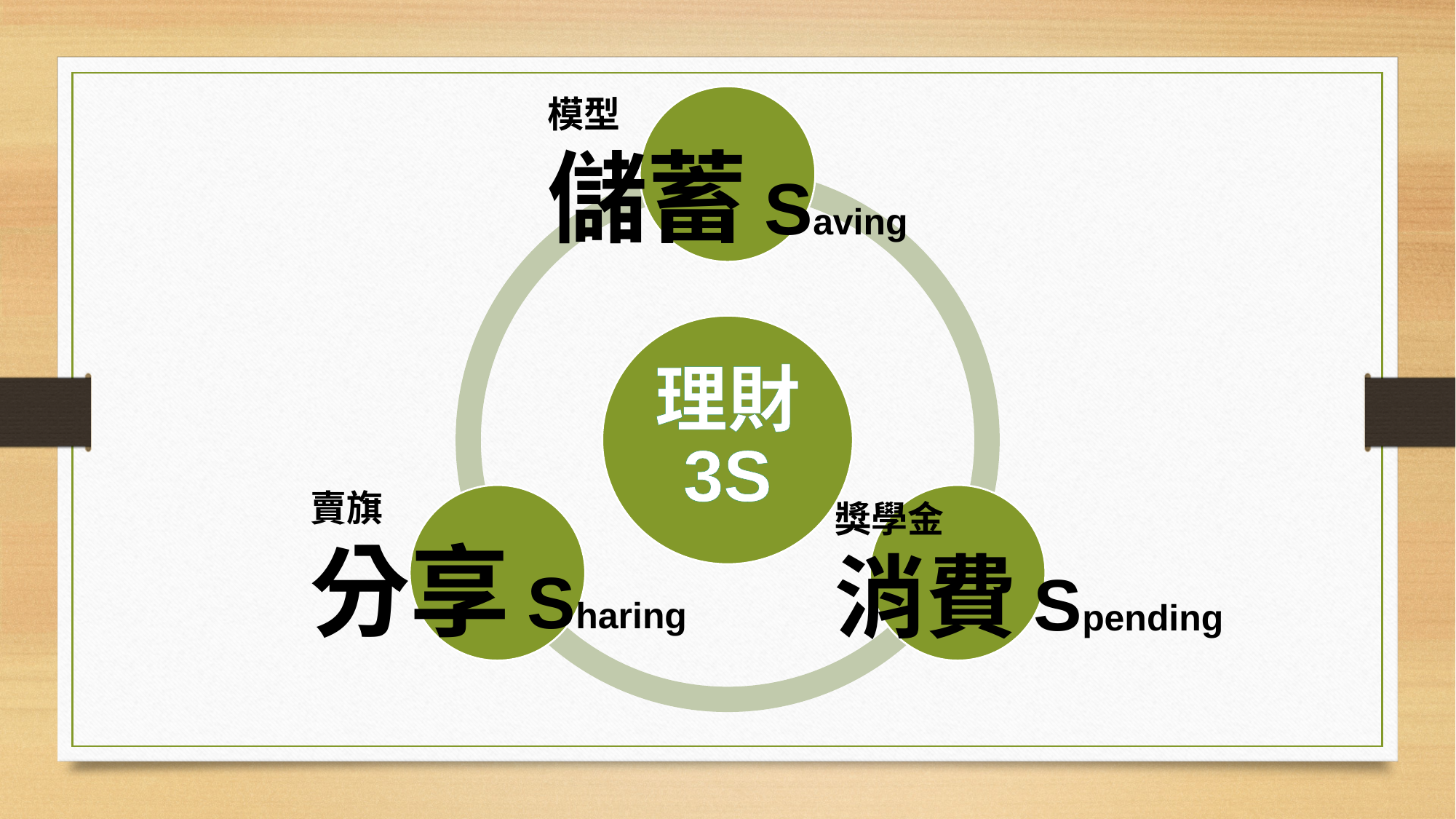

理財
3S

模型
儲蓄 Saving
賣旗
分享 Sharing
獎學金
消費 Spending